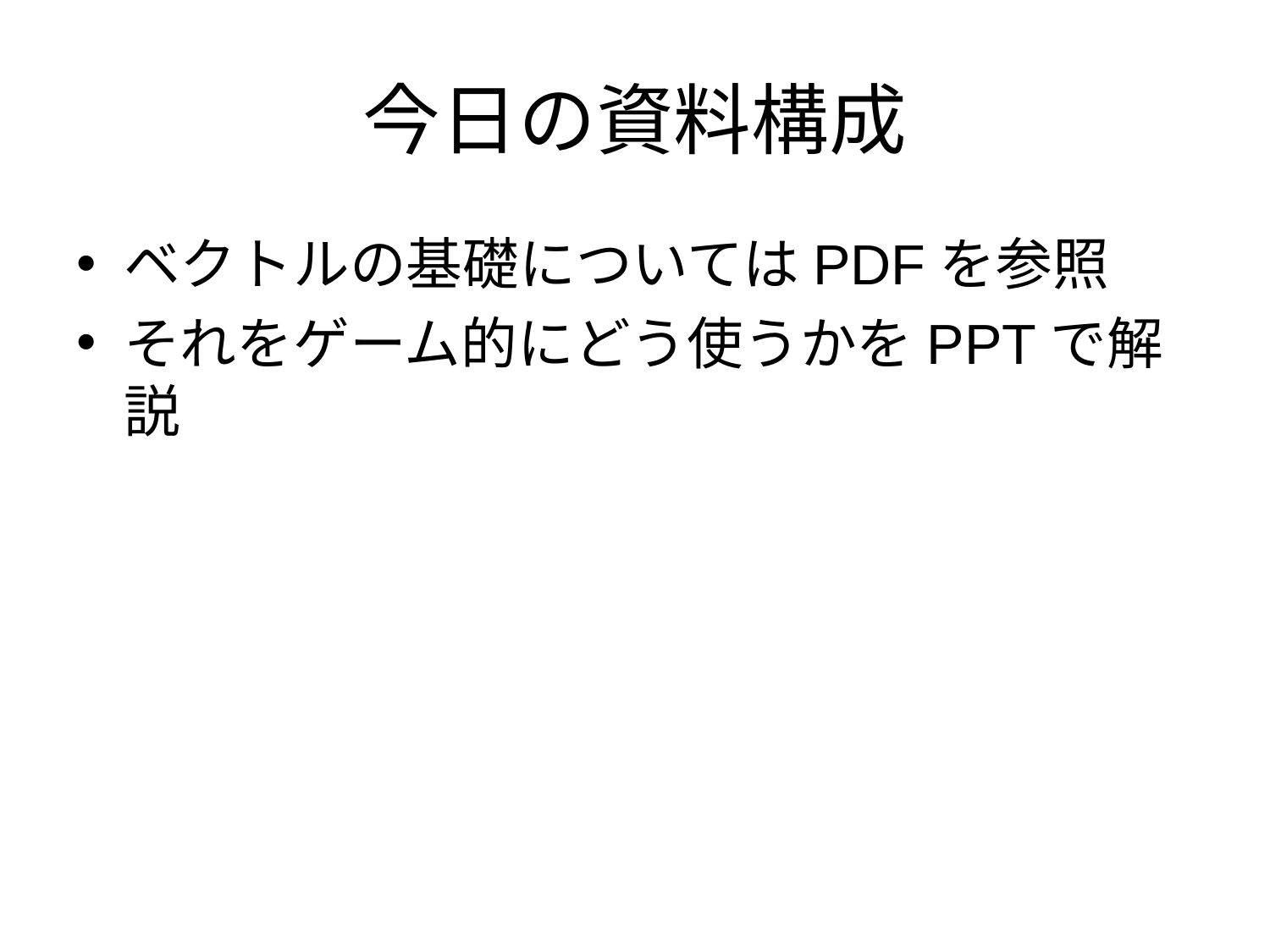

# 今日の資料構成
ベクトルの基礎についてはPDFを参照
それをゲーム的にどう使うかをPPTで解説